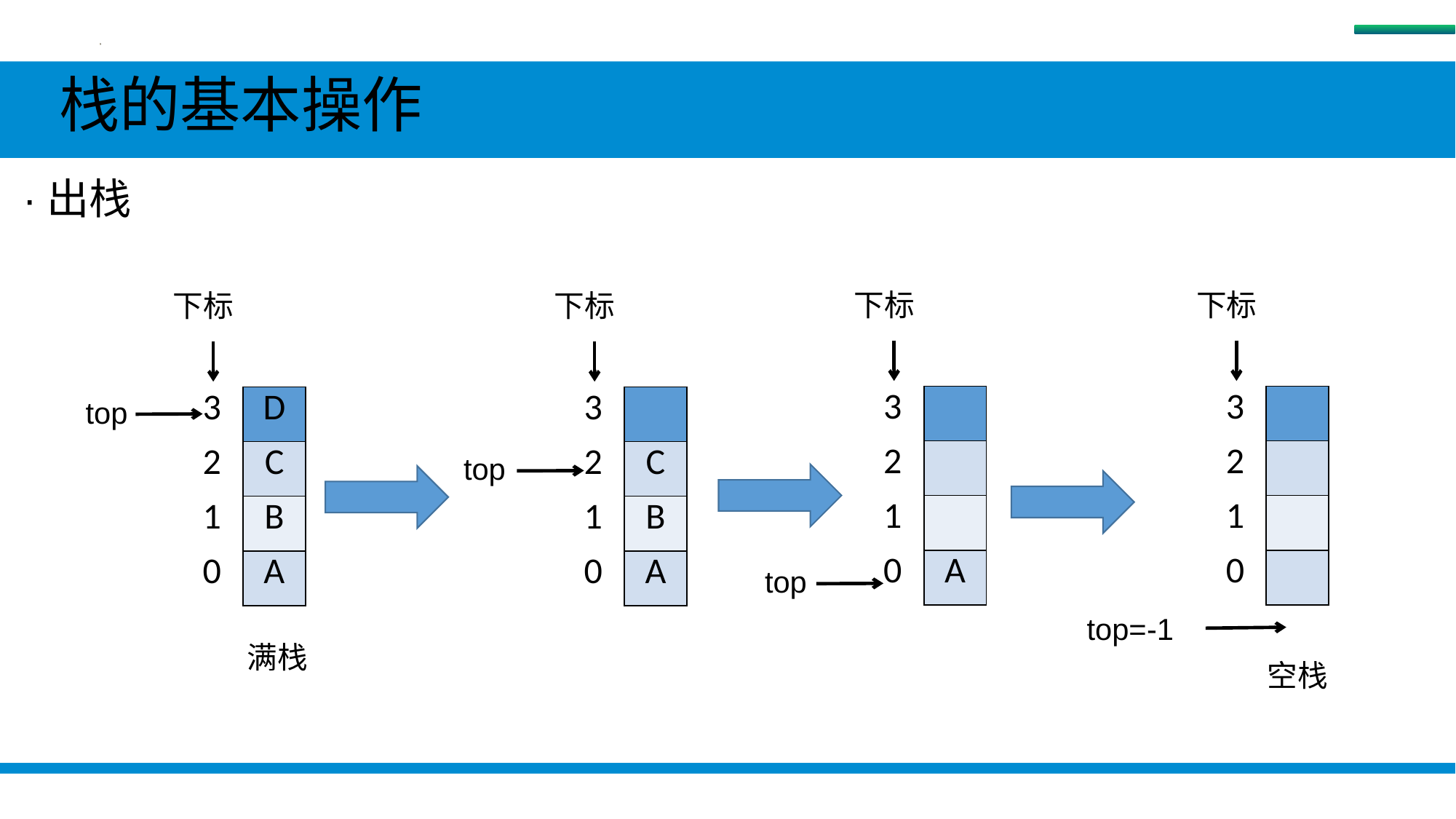

栈

  栈的基本操作
 ·出栈
下标
下标
下标
下标
| 3 |  |
| --- | --- |
| 2 |  |
| 1 |  |
| 0 | A |
| 3 |  |
| --- | --- |
| 2 |  |
| 1 |  |
| 0 |  |
| 3 | D |
| --- | --- |
| 2 | C |
| 1 | B |
| 0 | A |
| 3 |  |
| --- | --- |
| 2 | C |
| 1 | B |
| 0 | A |
top
top

top
top=-1
满栈
空栈
#